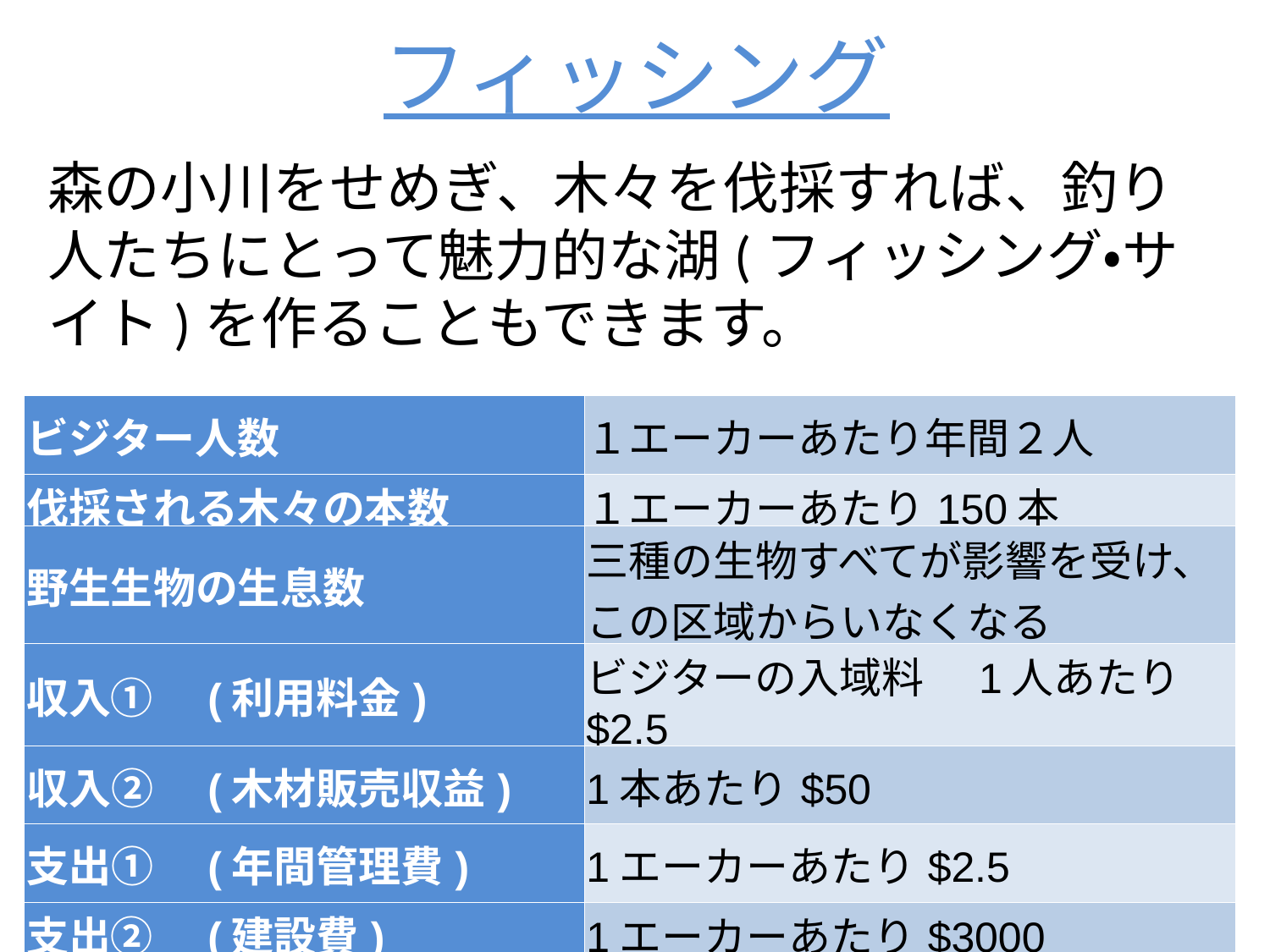

# フィッシング
森の小川をせめぎ、木々を伐採すれば、釣り人たちにとって魅力的な湖(フィッシング・サイト)を作ることもできます。
| ビジター人数 | １エーカーあたり年間２人 |
| --- | --- |
| 伐採される木々の本数 | １エーカーあたり150本 |
| 野生生物の生息数 | 三種の生物すべてが影響を受け、この区域からいなくなる |
| 収入①　(利用料金) | ビジターの入域料　1人あたり$2.5 |
| 収入②　(木材販売収益) | 1本あたり$50 |
| 支出①　(年間管理費) | 1エーカーあたり$2.5 |
| 支出②　(建設費) | 1エーカーあたり$3000 |